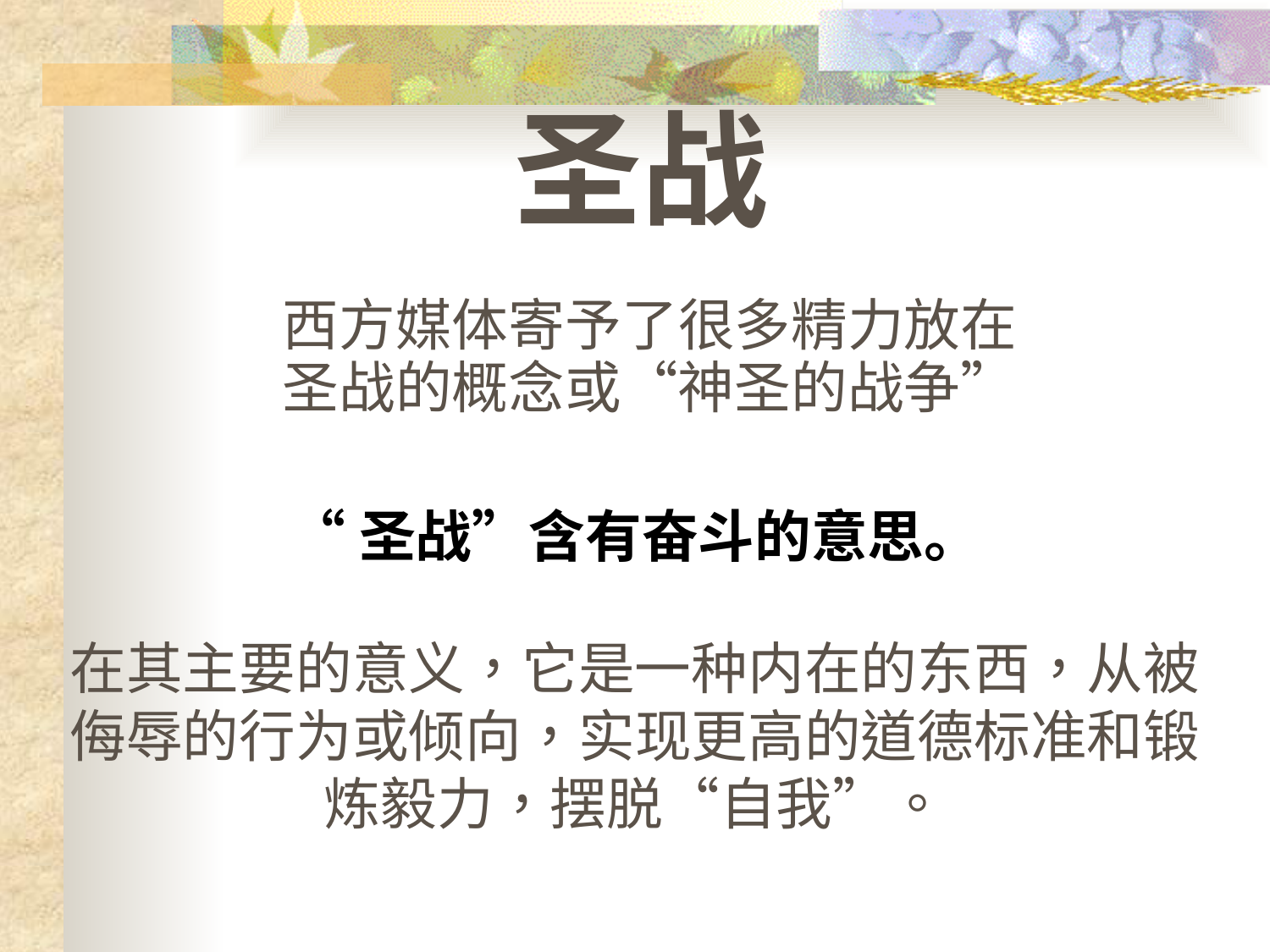

圣战

西方媒体寄予了很多精力放在
圣战的概念或“神圣的战争”
“圣战”含有奋斗的意思。

在其主要的意义，它是一种内在的东西，从被侮辱的行为或倾向，实现更高的道德标准和锻炼毅力，摆脱“自我”。